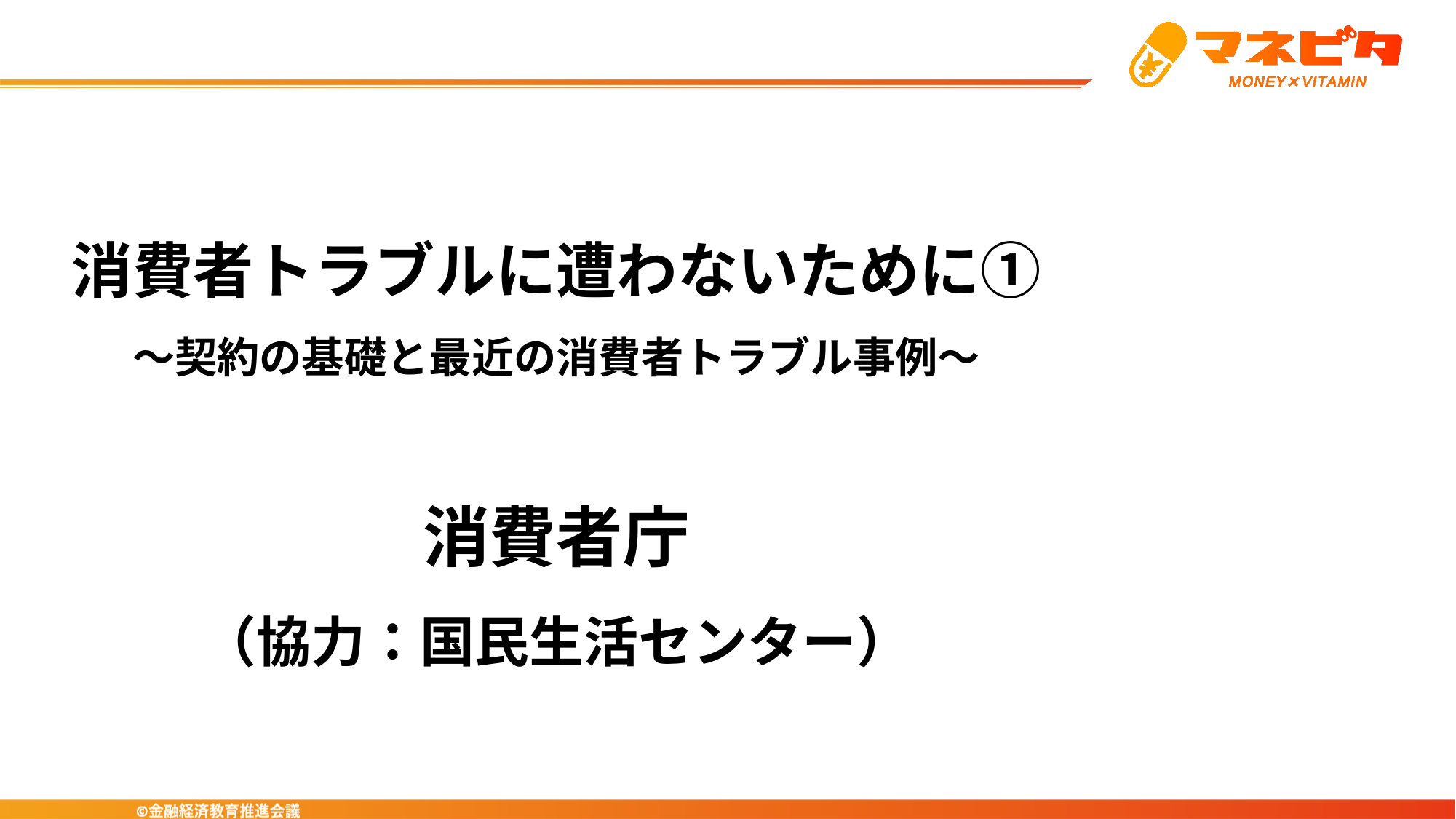

消費者トラブルに遭わないために①
～契約の基礎と最近の消費者トラブル事例～

消費者庁
（協力：国民生活センター）